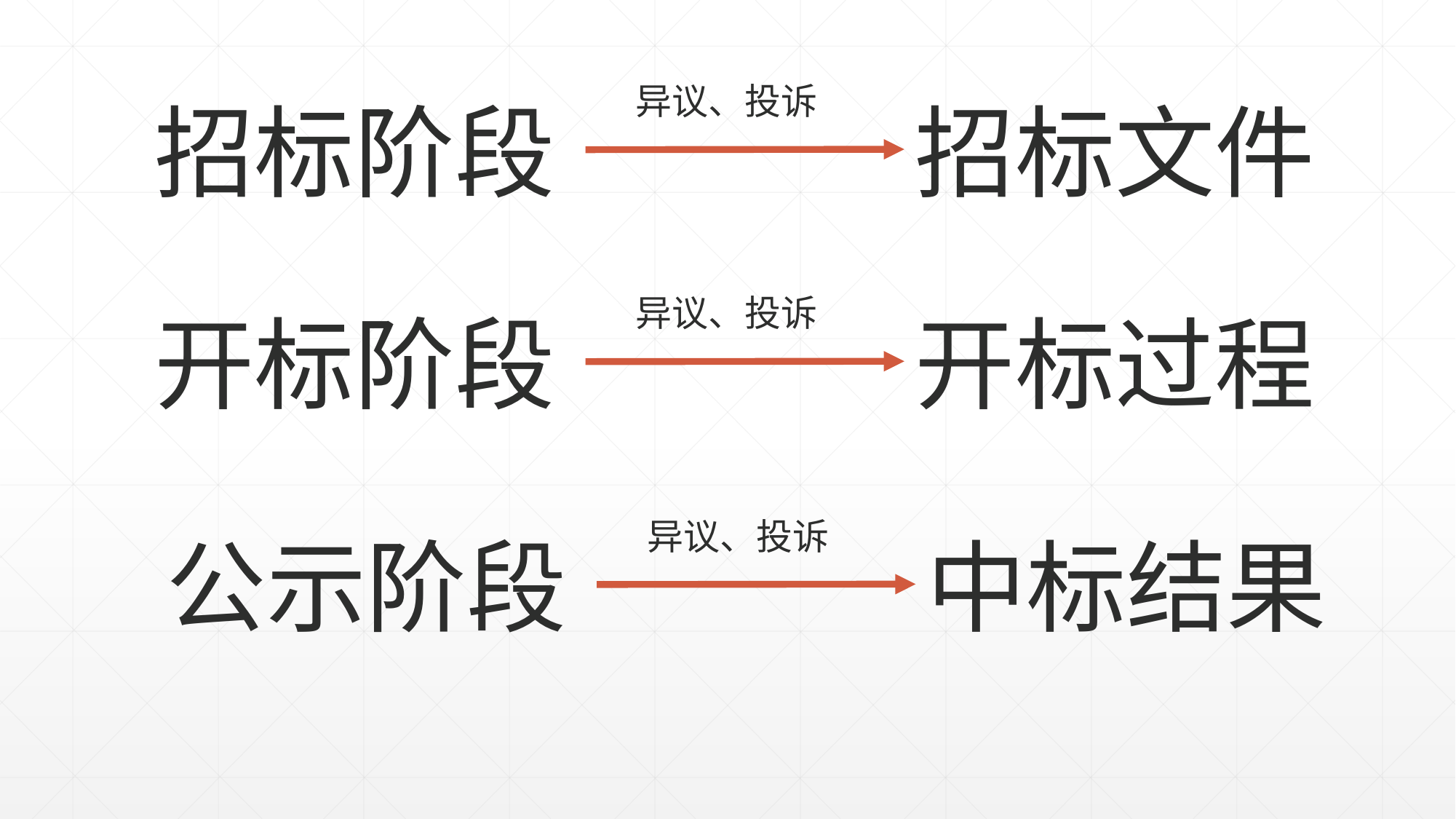

异议、投诉
招标文件
招标阶段
异议、投诉
开标过程
开标阶段
异议、投诉
中标结果
公示阶段